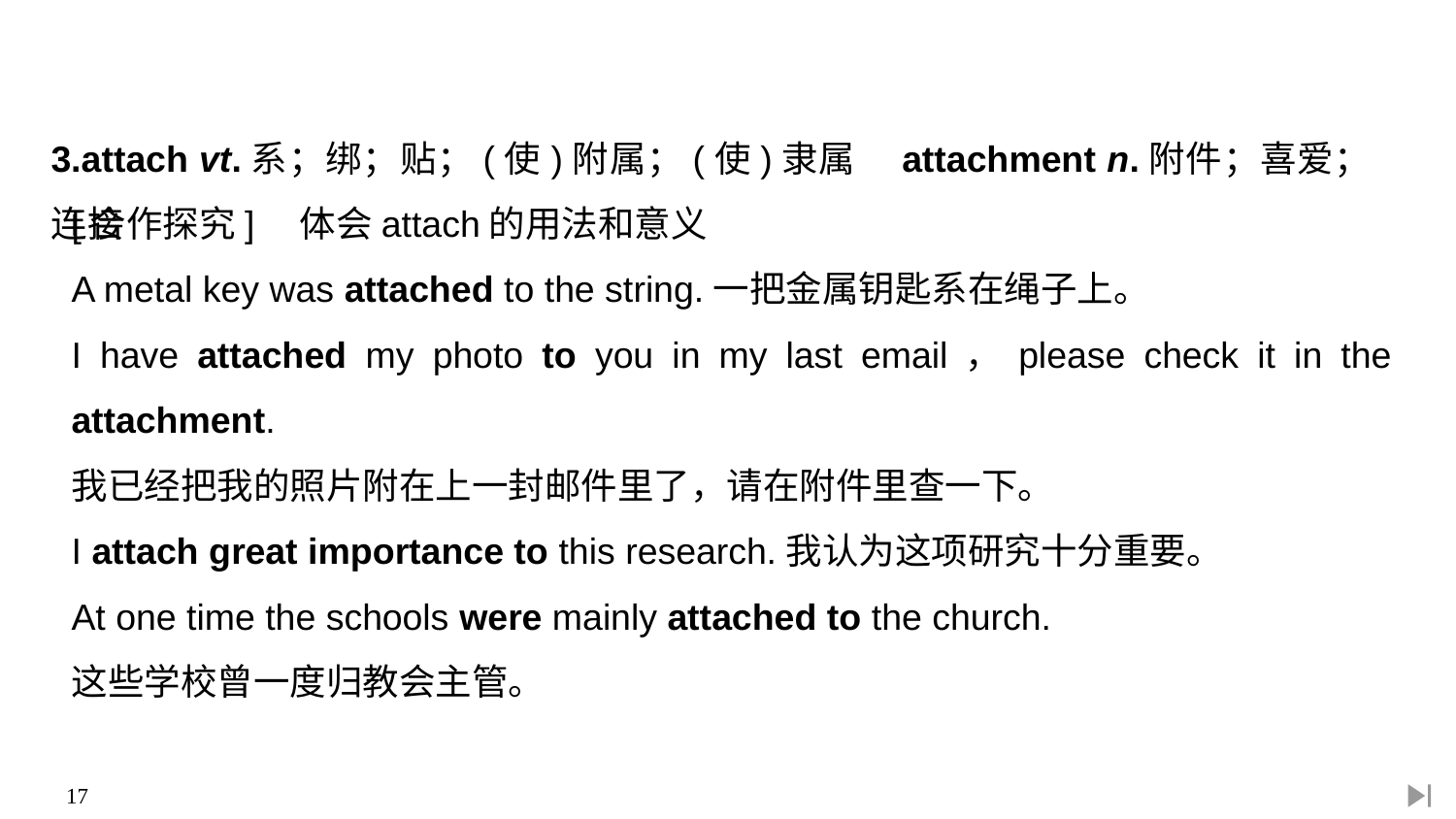

3.attach vt.系；绑；贴；(使)附属；(使)隶属　attachment n.附件；喜爱；连接
[合作探究]　体会attach的用法和意义
A metal key was attached to the string.一把金属钥匙系在绳子上。
I have attached my photo to you in my last email，please check it in the attachment.
我已经把我的照片附在上一封邮件里了，请在附件里查一下。
I attach great importance to this research.我认为这项研究十分重要。
At one time the schools were mainly attached to the church.
这些学校曾一度归教会主管。